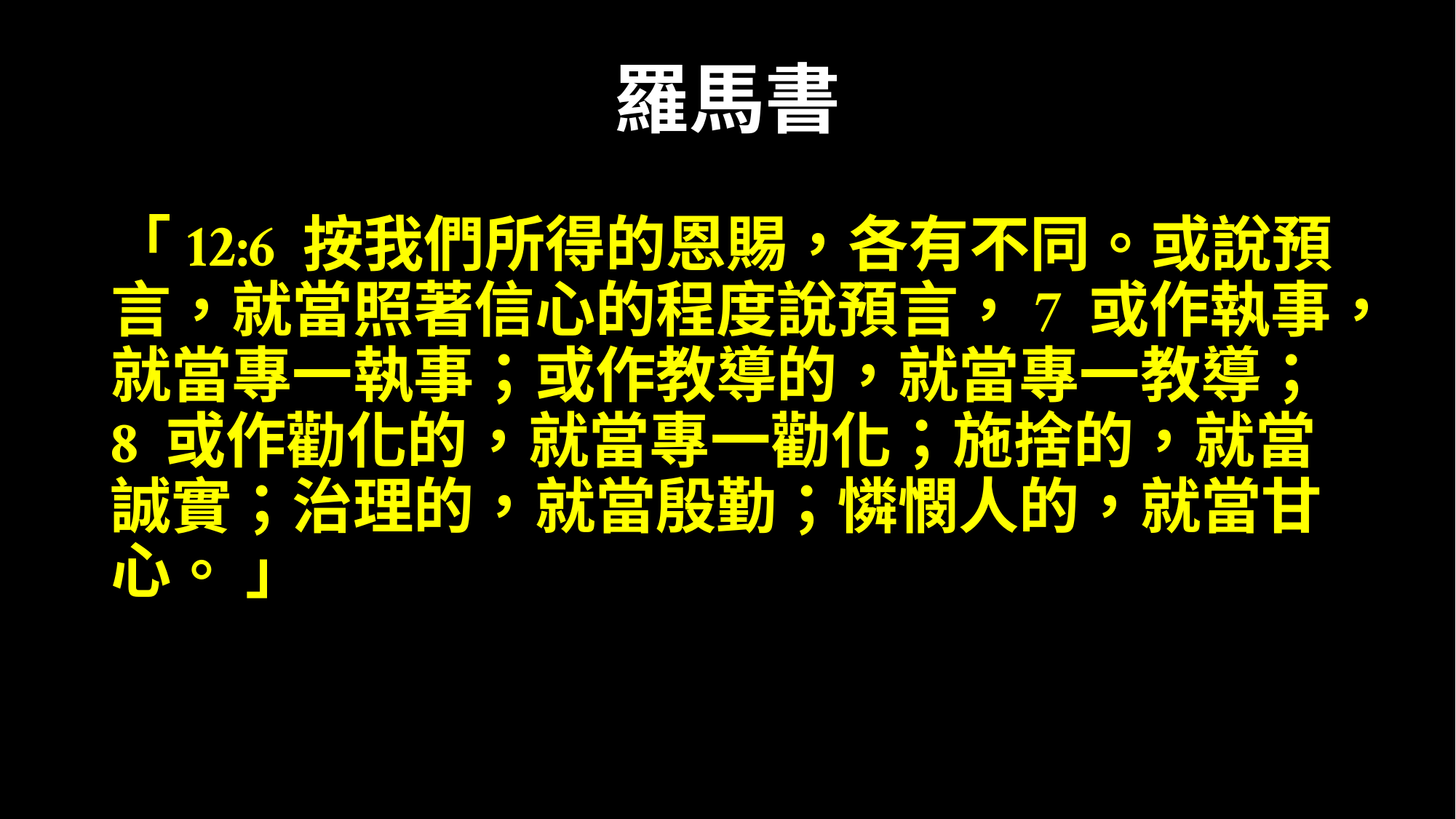

羅馬書

「12:6 按我們所得的恩賜，各有不同。或說預言，就當照著信心的程度說預言，7 或作執事，就當專一執事；或作教導的，就當專一教導；8 或作勸化的，就當專一勸化；施捨的，就當誠實；治理的，就當殷勤；憐憫人的，就當甘心。 」